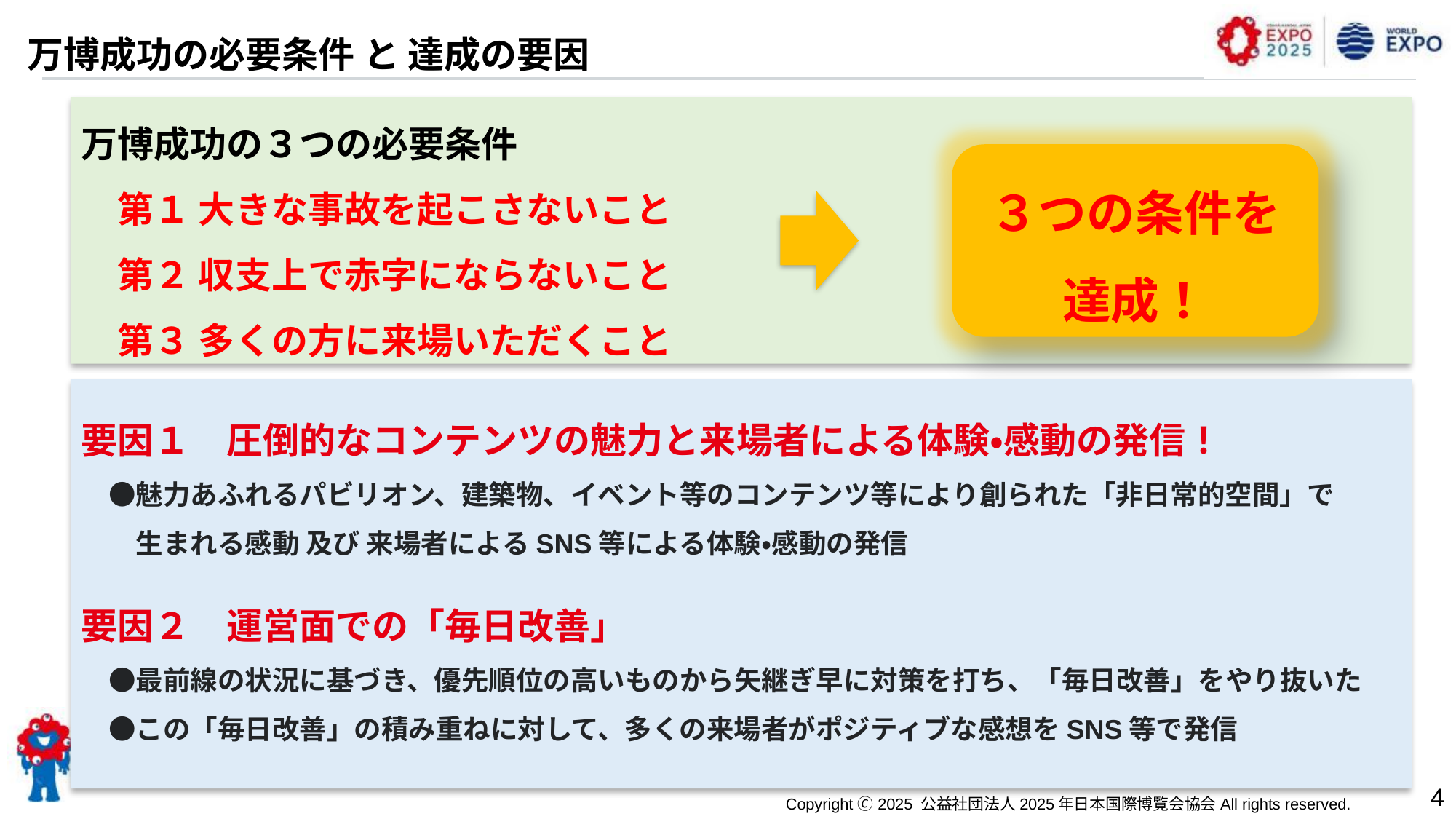

万博成功の必要条件 と 達成の要因
万博成功の３つの必要条件
　第１ 大きな事故を起こさないこと
　第２ 収支上で赤字にならないこと
　第３ 多くの方に来場いただくこと
３つの条件を
達成！

要因１　圧倒的なコンテンツの魅力と来場者による体験・感動の発信！
　●魅力あふれるパビリオン、建築物、イベント等のコンテンツ等により創られた「非日常的空間」で
　　生まれる感動 及び 来場者によるSNS等による体験・感動の発信
要因２　運営面での「毎日改善」
　●最前線の状況に基づき、優先順位の高いものから矢継ぎ早に対策を打ち、「毎日改善」をやり抜いた
　●この「毎日改善」の積み重ねに対して、多くの来場者がポジティブな感想をSNS等で発信

4
Copyright 🄫 2025 公益社団法人2025年日本国際博覧会協会All rights reserved.